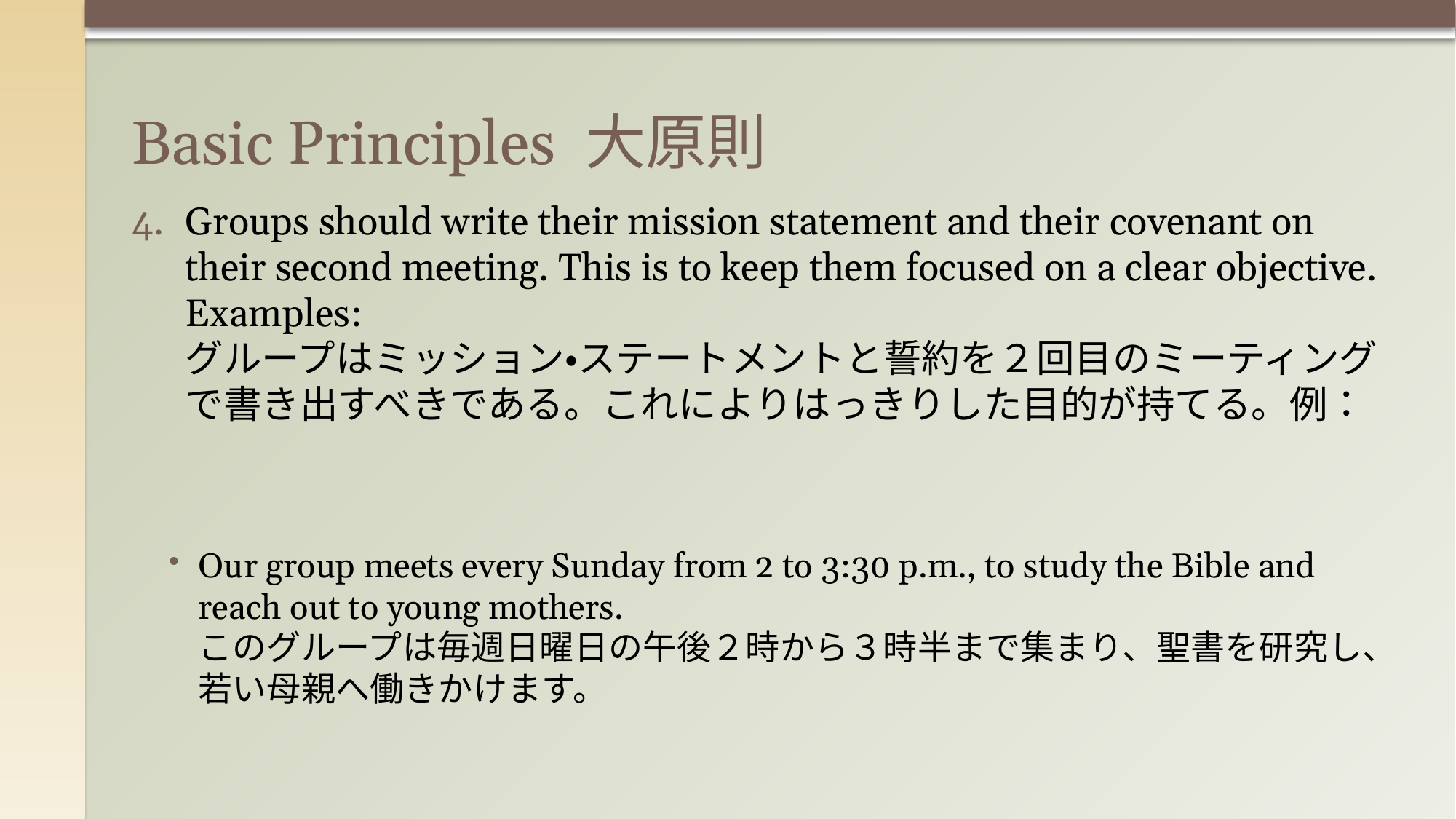

# Basic Principles 大原則
Groups should write their mission statement and their covenant on their second meeting. This is to keep them focused on a clear objective. Examples:
グループはミッション・ステートメントと誓約を２回目のミーティングで書き出すべきである。これによりはっきりした目的が持てる。例：

Our group meets every Sunday from 2 to 3:30 p.m., to study the Bible and reach out to young mothers.
このグループは毎週日曜日の午後２時から３時半まで集まり、聖書を研究し、若い母親へ働きかけます。